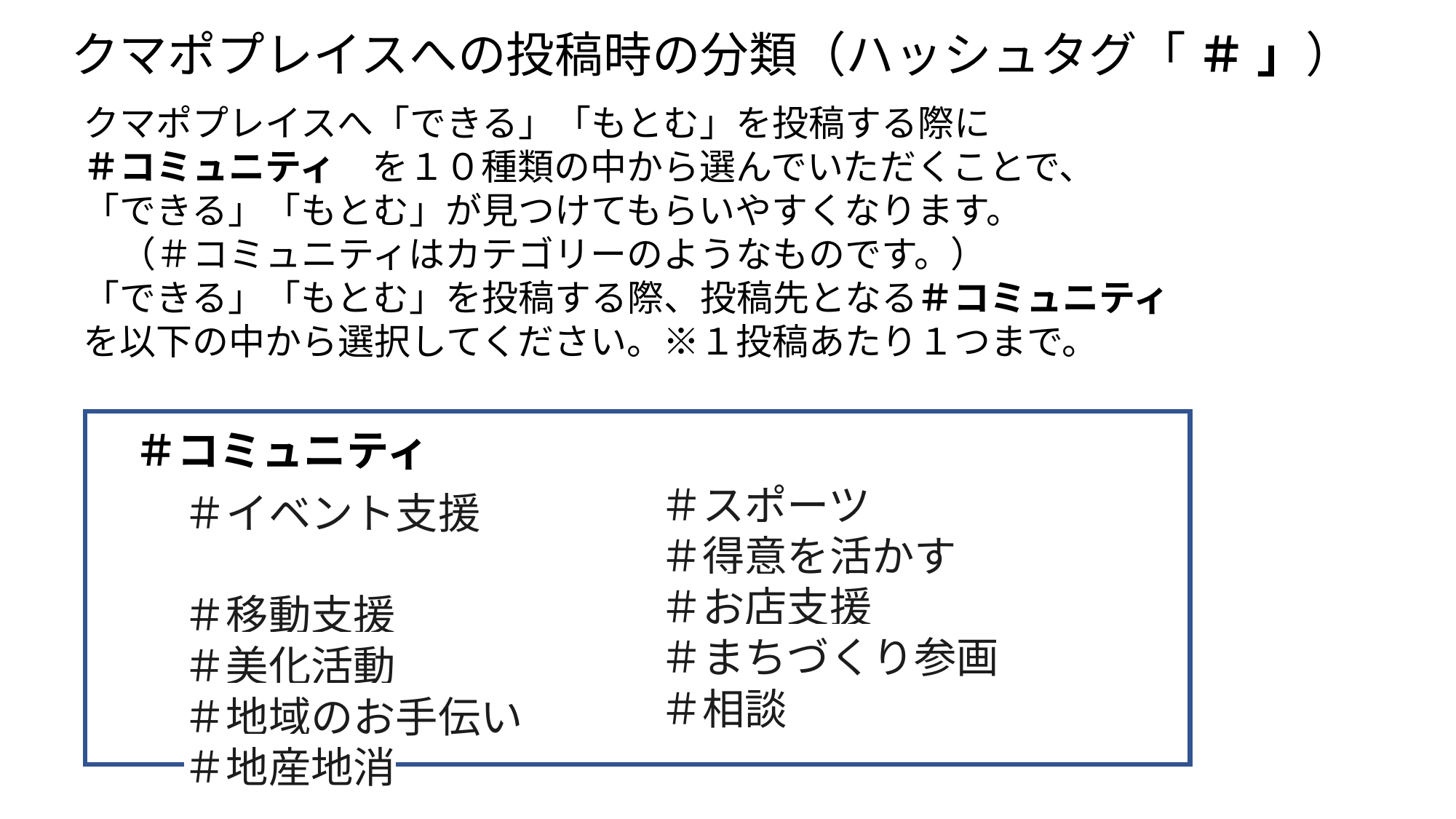

クマポプレイスへの投稿時の分類（ハッシュタグ「 ＃ 」）
クマポプレイスへ「できる」「もとむ」を投稿する際に
＃コミュニティ　を１０種類の中から選んでいただくことで、
「できる」「もとむ」が見つけてもらいやすくなります。
　（＃コミュニティはカテゴリーのようなものです。）
「できる」「もとむ」を投稿する際、投稿先となる＃コミュニティを以下の中から選択してください。※１投稿あたり１つまで。

　＃コミュニティ
＃スポーツ
＃得意を活かす
＃お店支援
＃まちづくり参画
＃相談

＃イベント支援
＃移動支援
＃美化活動
＃地域のお手伝い
＃地産地消

9